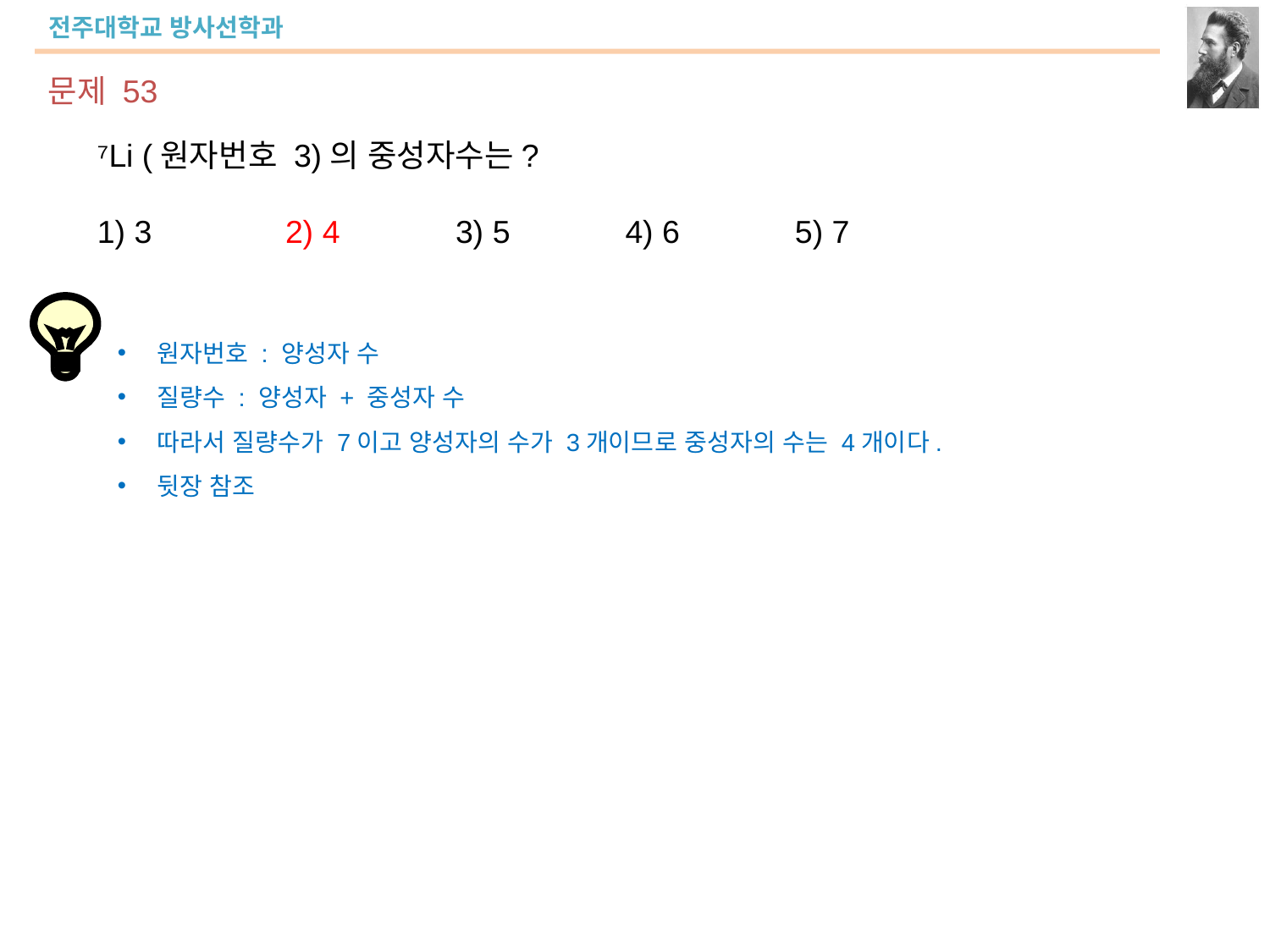

문제 53
⁷Li (원자번호 3)의 중성자수는?

1) 3               2) 4             3) 5             4) 6             5) 7

원자번호 : 양성자 수
질량수 : 양성자 + 중성자 수
따라서 질량수가 7이고 양성자의 수가 3개이므로 중성자의 수는 4개이다.
뒷장 참조